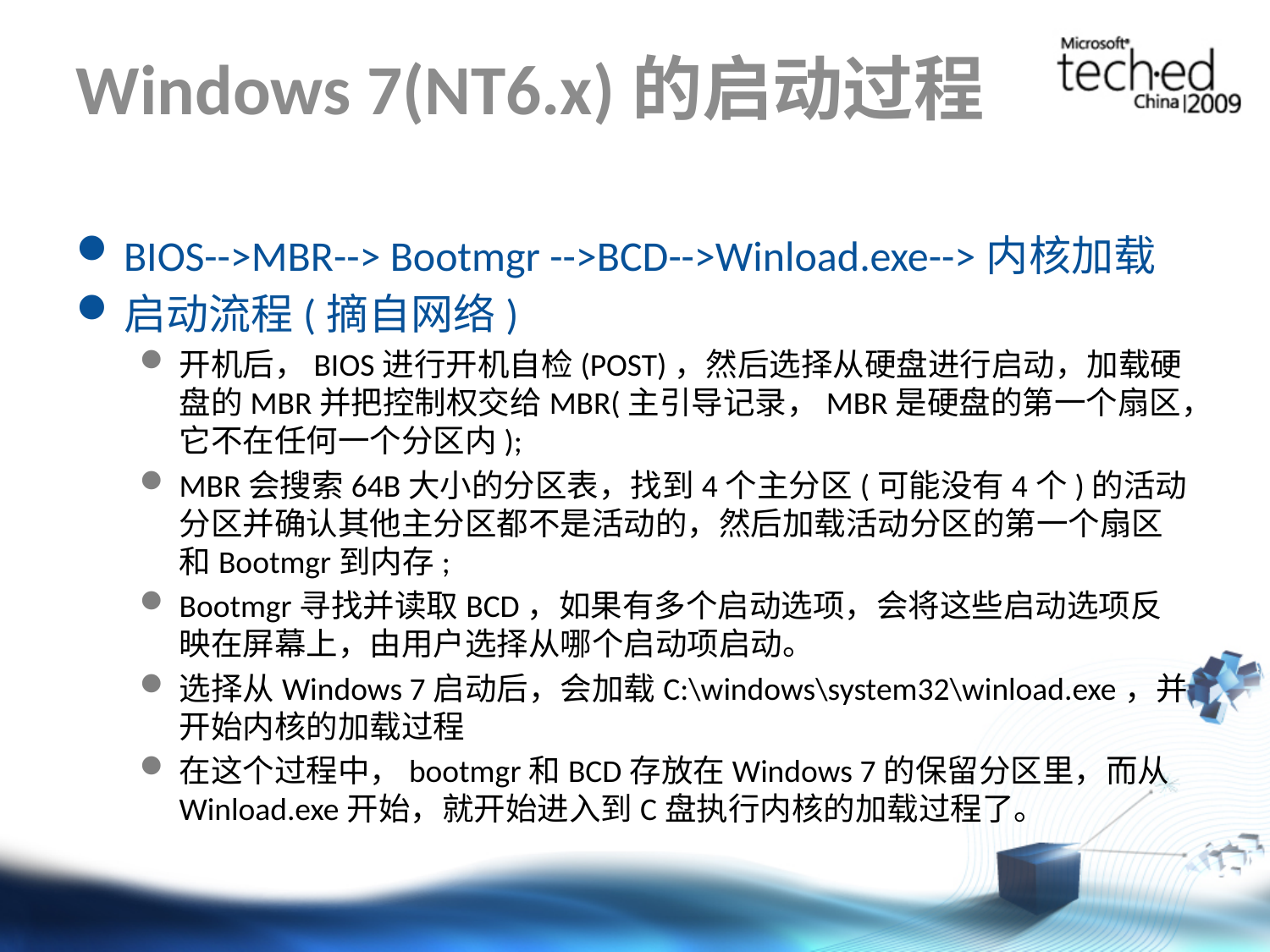

# Windows 7(NT6.x)的启动过程
BIOS-->MBR--> Bootmgr -->BCD-->Winload.exe-->内核加载
启动流程(摘自网络)
开机后，BIOS进行开机自检(POST)，然后选择从硬盘进行启动，加载硬盘的MBR并把控制权交给MBR(主引导记录，MBR是硬盘的第一个扇区，它不在任何一个分区内);
MBR会搜索64B大小的分区表，找到4个主分区(可能没有4个)的活动分区并确认其他主分区都不是活动的，然后加载活动分区的第一个扇区和Bootmgr到内存;
Bootmgr寻找并读取BCD，如果有多个启动选项，会将这些启动选项反映在屏幕上，由用户选择从哪个启动项启动。
选择从Windows 7启动后，会加载C:\windows\system32\winload.exe，并开始内核的加载过程
在这个过程中，bootmgr和BCD存放在Windows 7的保留分区里，而从Winload.exe开始，就开始进入到C盘执行内核的加载过程了。